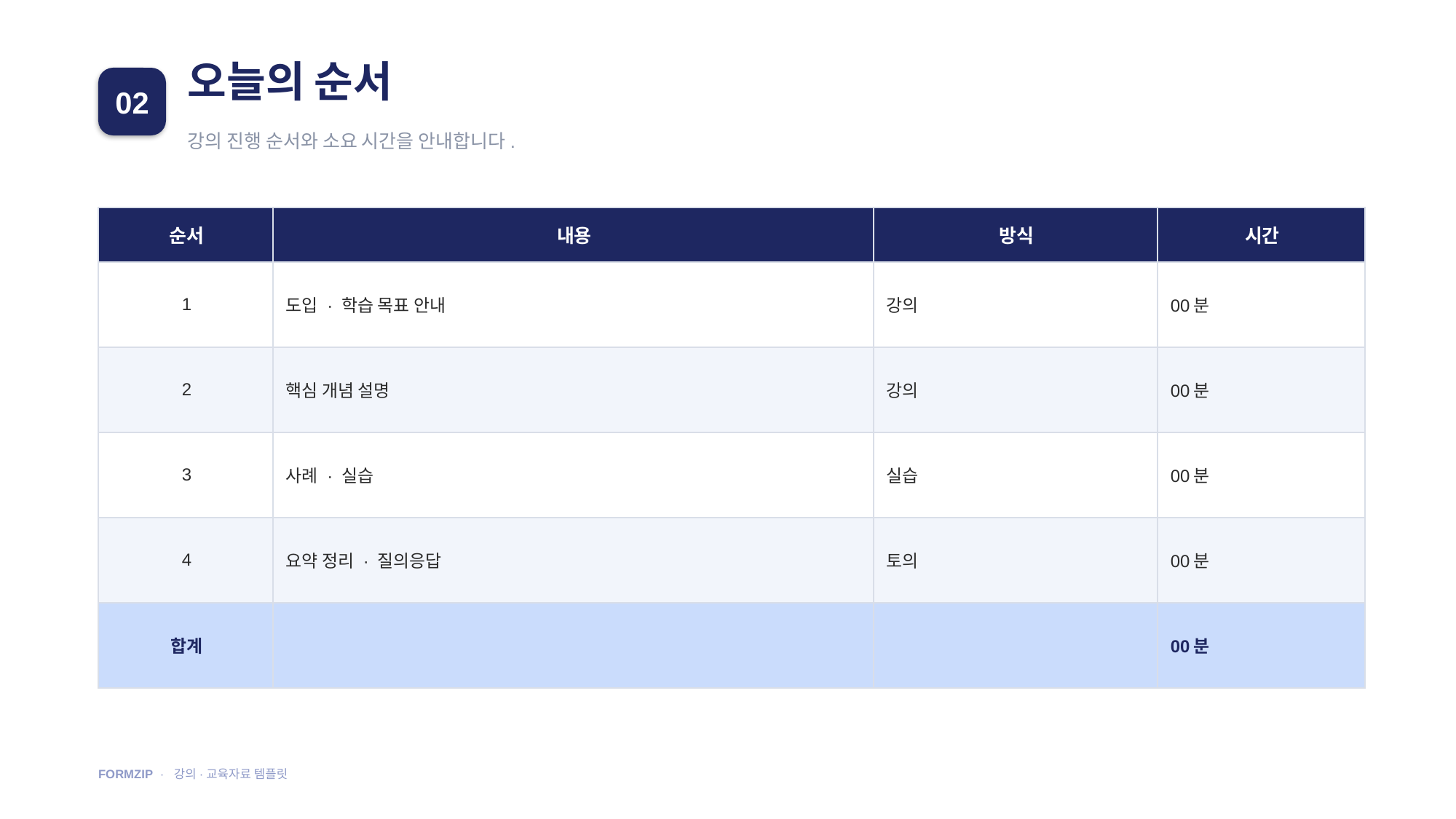

오늘의 순서
02
강의 진행 순서와 소요 시간을 안내합니다.
| 순서 | 내용 | 방식 | 시간 |
| --- | --- | --- | --- |
| 1 | 도입 · 학습 목표 안내 | 강의 | 00분 |
| 2 | 핵심 개념 설명 | 강의 | 00분 |
| 3 | 사례 · 실습 | 실습 | 00분 |
| 4 | 요약 정리 · 질의응답 | 토의 | 00분 |
| 합계 |  |  | 00분 |
FORMZIP  ·  강의·교육자료 템플릿